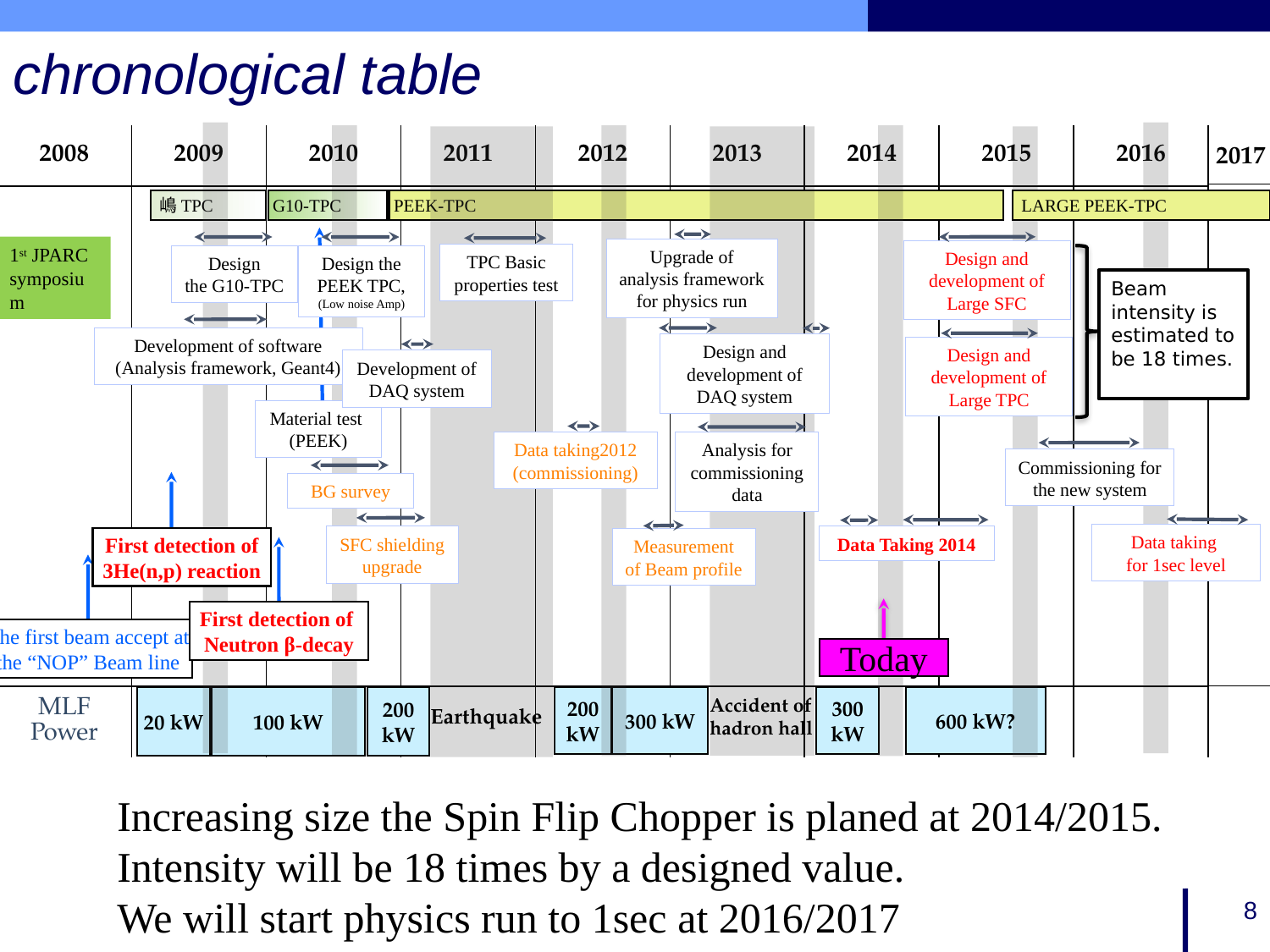

# chronological table

| 2008 | 2009 | 2010 | 2011 | 2012 | 2013 | 2014 | 2015 | 2016 |
| --- | --- | --- | --- | --- | --- | --- | --- | --- |
|  |  |  |  |  |  |  |  |  |
| MLF Power |  |  |  |  |  |  |  |  |

Earthquake

Accident of hadron hall

2017
 嶋TPC
 G10-TPC
 PEEK-TPC
  LARGE PEEK-TPC

Upgrade of analysis framework
for physics run
1st JPARC
symposium

Design and development of Large SFC

Design
the G10-TPC

Design the PEEK TPC, (Low noise Amp)

TPC Basic properties test

Beam intensity is estimated to be 18 times.

Development of software
(Analysis framework, Geant4)

Design and development of DAQ system

Design and development of Large TPC

Development of
DAQ system
Material test
(PEEK)

Data taking2012
(commissioning)

Analysis for commissioning data

Commissioning for the new system

BG survey

First detection of 3He(n,p) reaction

SFC shielding upgrade

Data taking
for 1sec level

Data Taking 2014

Measurement of Beam profile

First detection of
Neutron β-decay

The first beam accept at the “NOP” Beam line

Today
200 kW
300 kW
300 kW
600 kW?
200 kW
20 kW
100 kW
Increasing size the Spin Flip Chopper is planed at 2014/2015.
Intensity will be 18 times by a designed value.
We will start physics run to 1sec at 2016/2017
8